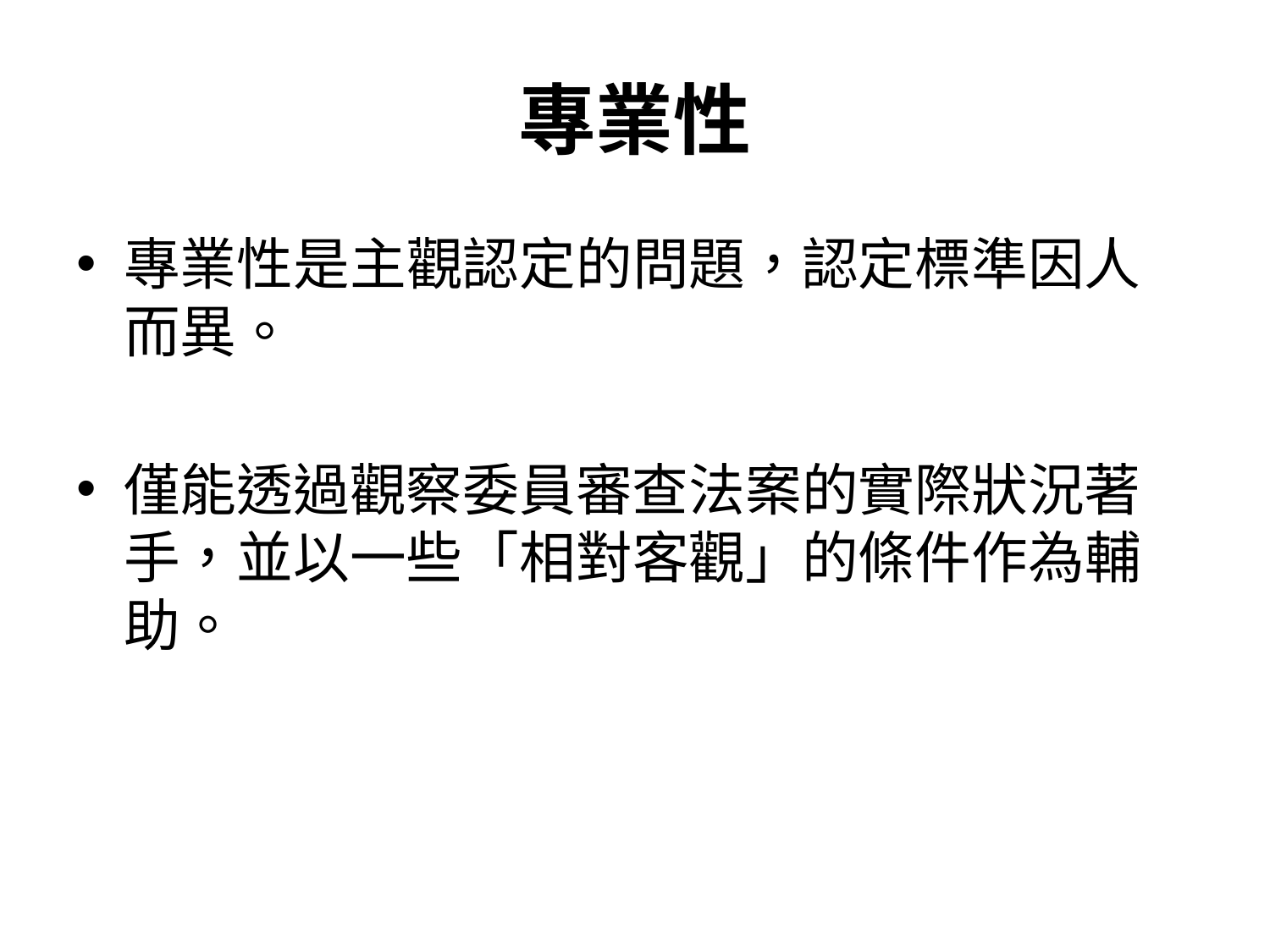

# 專業性
專業性是主觀認定的問題，認定標準因人而異。

僅能透過觀察委員審查法案的實際狀況著手，並以一些「相對客觀」的條件作為輔助。